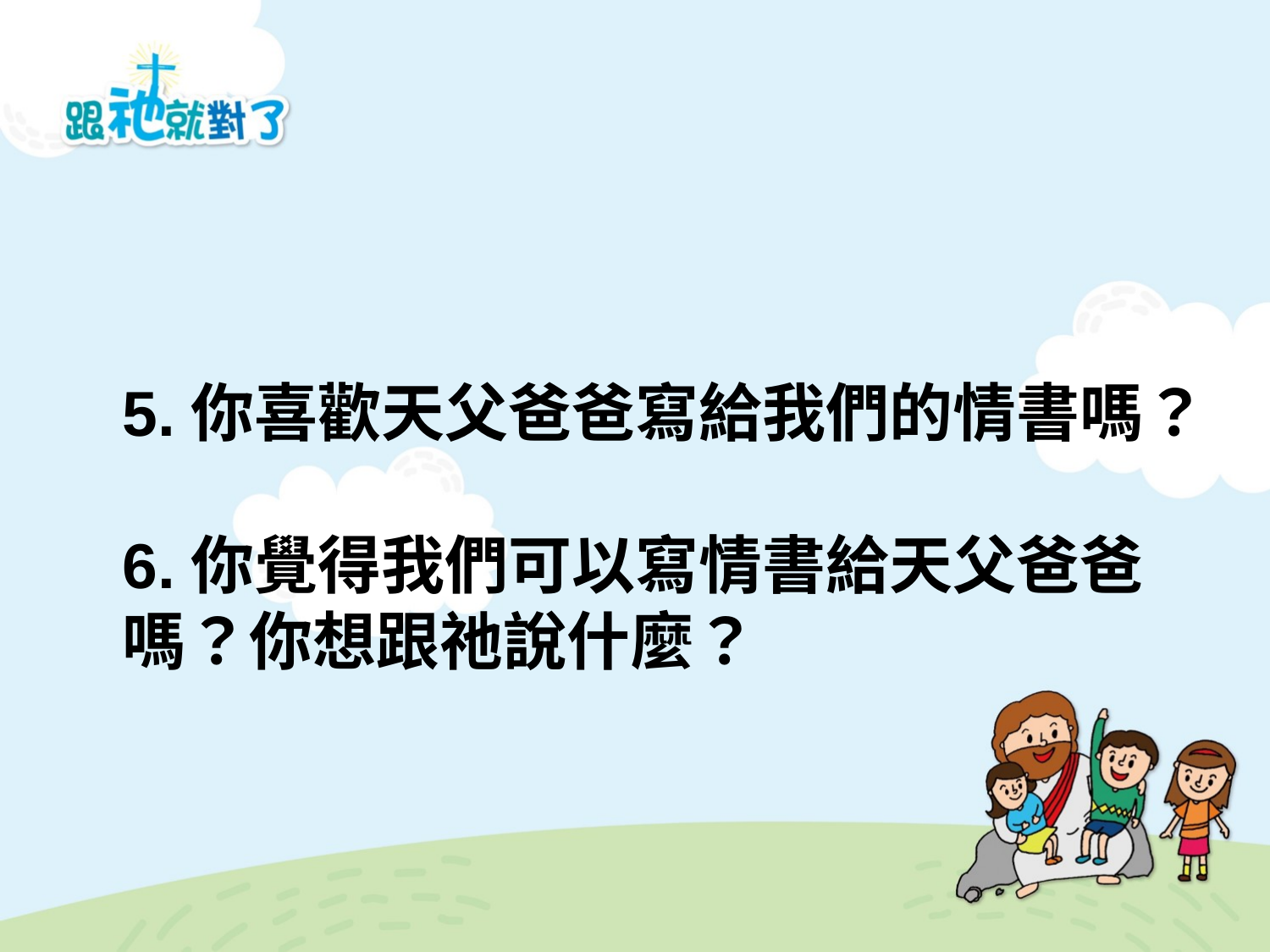

5.你喜歡天父爸爸寫給我們的情書嗎？

6.你覺得我們可以寫情書給天父爸爸嗎？你想跟祂說什麼？